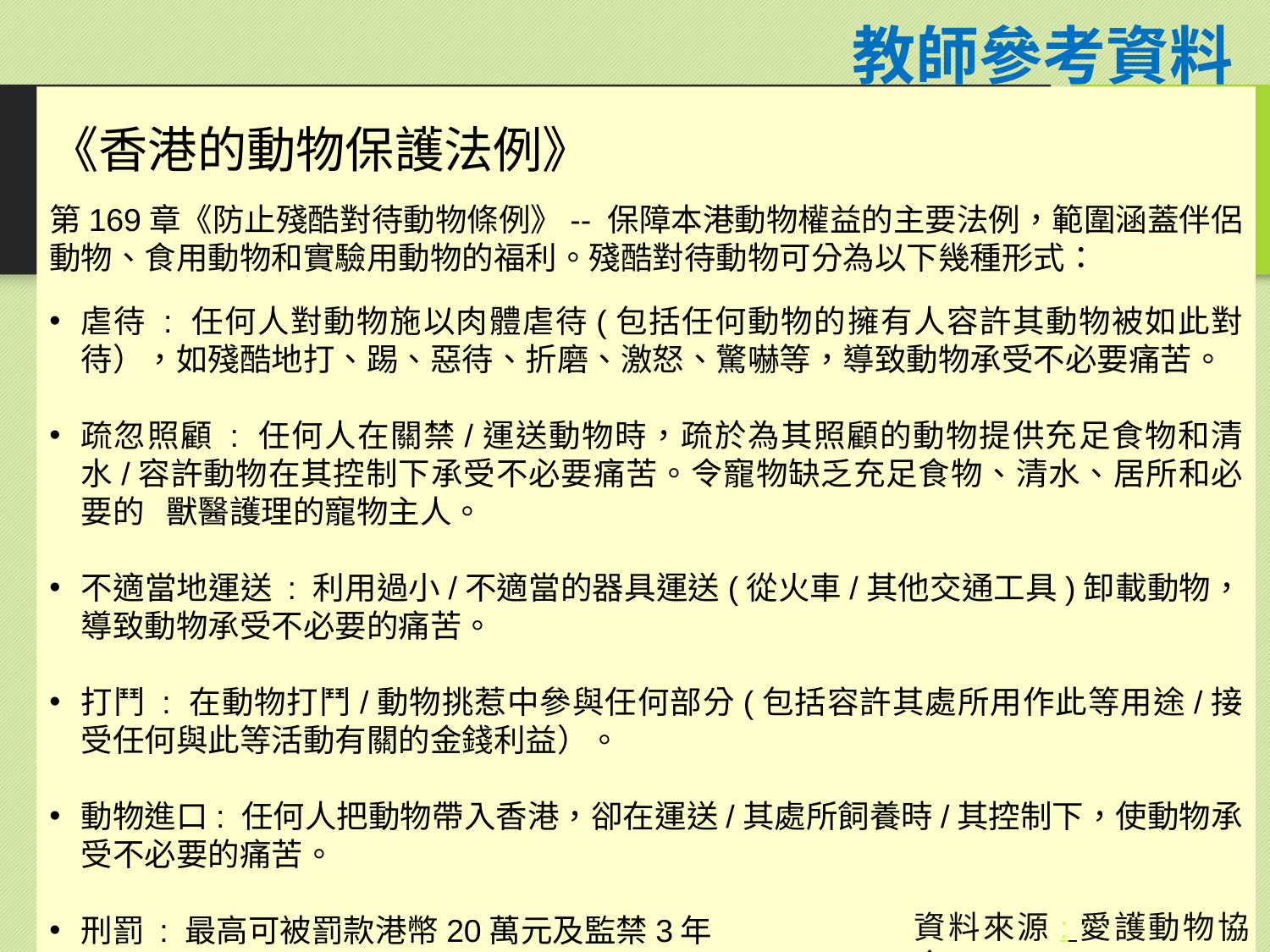

# 教師參考資料

《香港的動物保護法例》

第169章《防止殘酷對待動物條例》-- 保障本港動物權益的主要法例，範圍涵蓋伴侶動物、食用動物和實驗用動物的福利。殘酷對待動物可分為以下幾種形式：

虐待 : 任何人對動物施以肉體虐待(包括任何動物的擁有人容許其動物被如此對待），如殘酷地打、踢、惡待、折磨、激怒、驚嚇等，導致動物承受不必要痛苦。

疏忽照顧 : 任何人在關禁/運送動物時，疏於為其照顧的動物提供充足食物和清水/容許動物在其控制下承受不必要痛苦。令寵物缺乏充足食物、清水、居所和必要的   獸醫護理的寵物主人。

不適當地運送 : 利用過小/不適當的器具運送(從火車/其他交通工具)卸載動物，導致動物承受不必要的痛苦。

打鬥 : 在動物打鬥/動物挑惹中參與任何部分(包括容許其處所用作此等用途/接受任何與此等活動有關的金錢利益）。

動物進口: 任何人把動物帶入香港，卻在運送/其處所飼養時/其控制下，使動物承受不必要的痛苦。

刑罰 : 最高可被罰款港幣20萬元及監禁3年
資料來源: 愛護動物協會